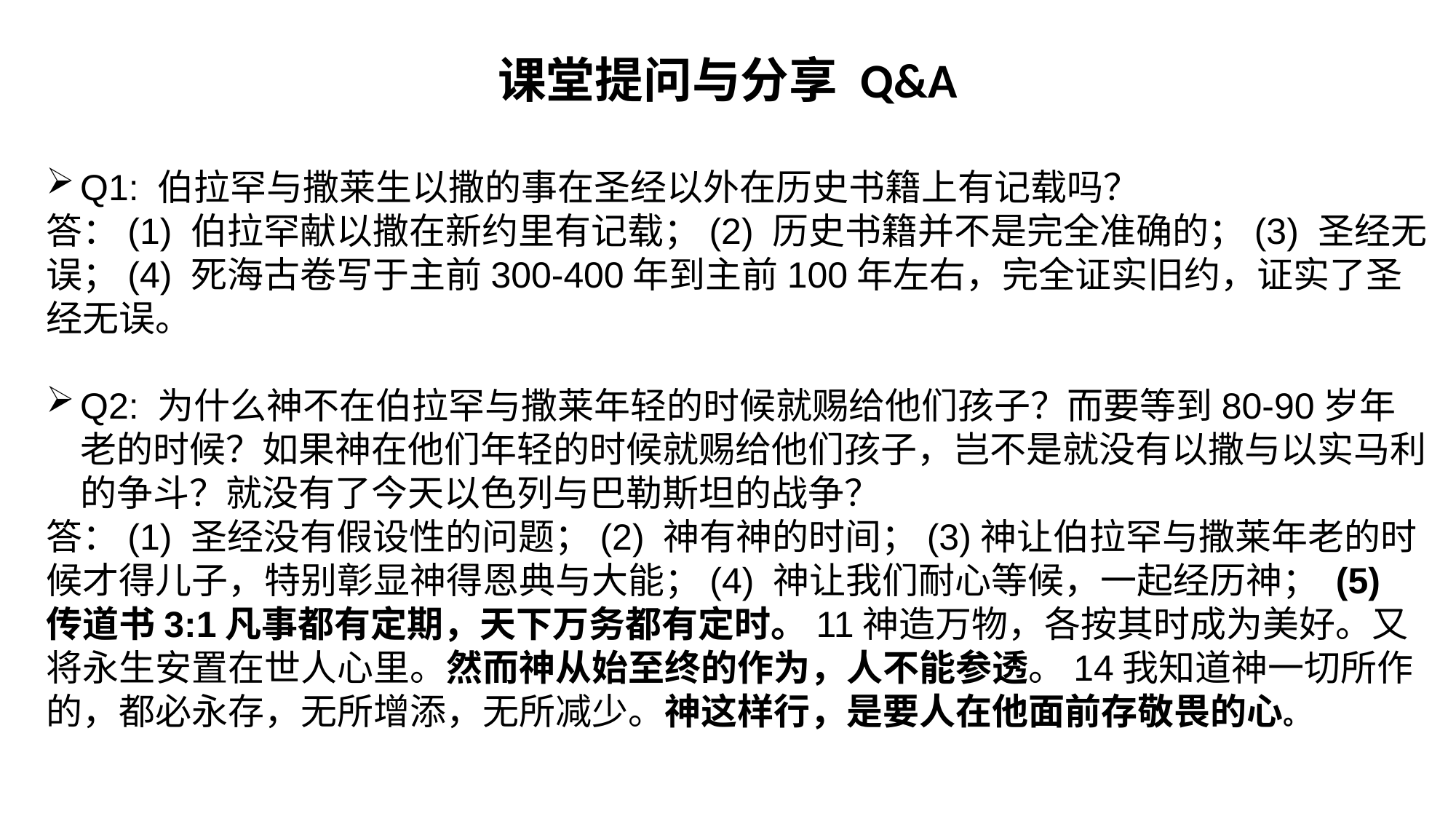

课堂提问与分享 Q&A

Q1: 伯拉罕与撒莱生以撒的事在圣经以外在历史书籍上有记载吗？
答：(1) 伯拉罕献以撒在新约里有记载；(2) 历史书籍并不是完全准确的；(3) 圣经无误；(4) 死海古卷写于主前300-400年到主前100年左右，完全证实旧约，证实了圣经无误。

Q2: 为什么神不在伯拉罕与撒莱年轻的时候就赐给他们孩子？而要等到80-90岁年老的时候？如果神在他们年轻的时候就赐给他们孩子，岂不是就没有以撒与以实马利的争斗？就没有了今天以色列与巴勒斯坦的战争？
答：(1) 圣经没有假设性的问题；(2) 神有神的时间；(3)神让伯拉罕与撒莱年老的时候才得儿子，特别彰显神得恩典与大能；(4) 神让我们耐心等候，一起经历神； (5) 传道书3:1凡事都有定期，天下万务都有定时。11神造万物，各按其时成为美好。又将永生安置在世人心里。然而神从始至终的作为，人不能参透。14我知道神一切所作的，都必永存，无所增添，无所减少。神这样行，是要人在他面前存敬畏的心。